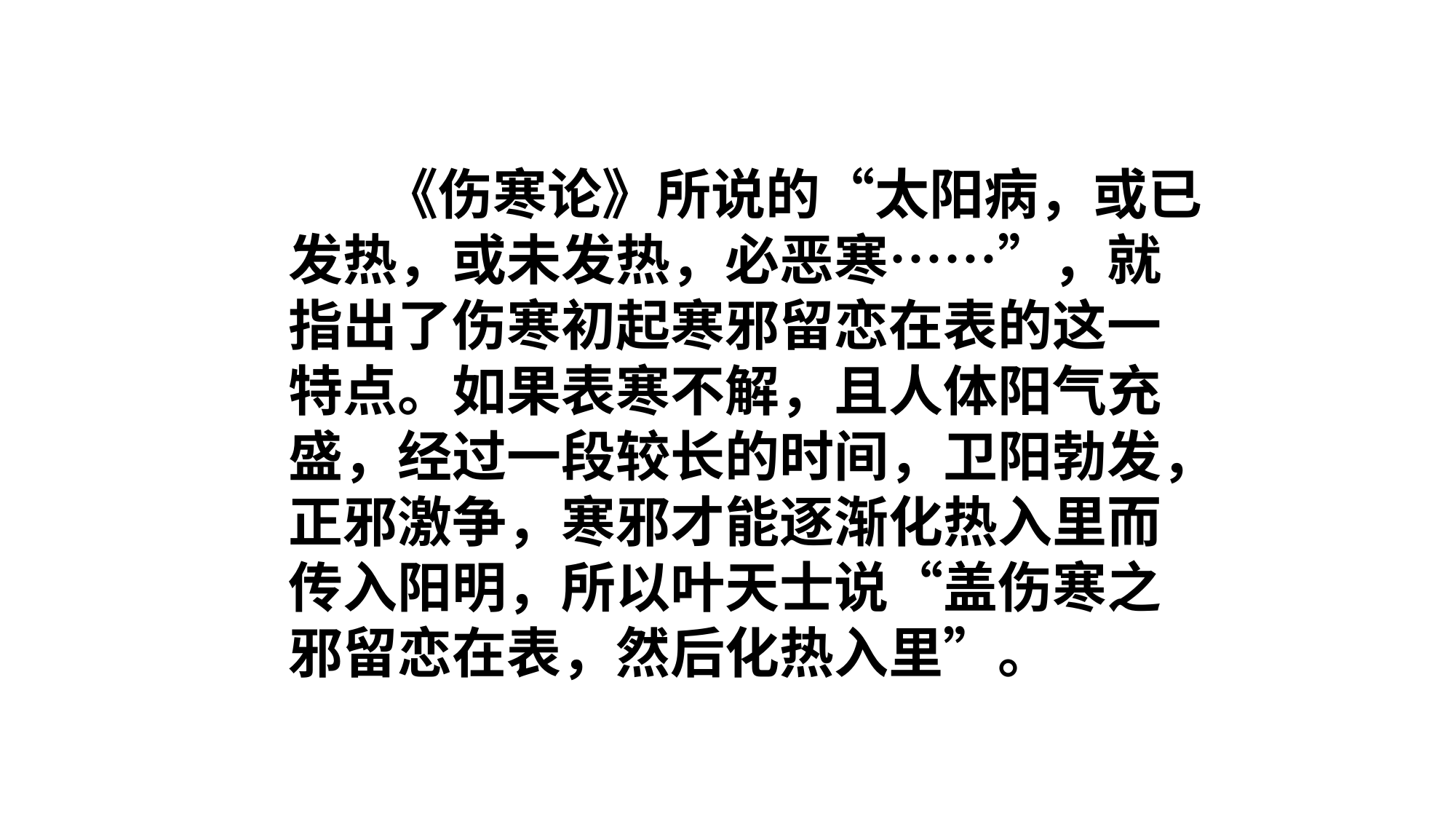

《伤寒论》所说的“太阳病，或已发热，或未发热，必恶寒……”，就指出了伤寒初起寒邪留恋在表的这一特点。如果表寒不解，且人体阳气充盛，经过一段较长的时间，卫阳勃发，正邪激争，寒邪才能逐渐化热入里而传入阳明，所以叶天士说“盖伤寒之邪留恋在表，然后化热入里”。